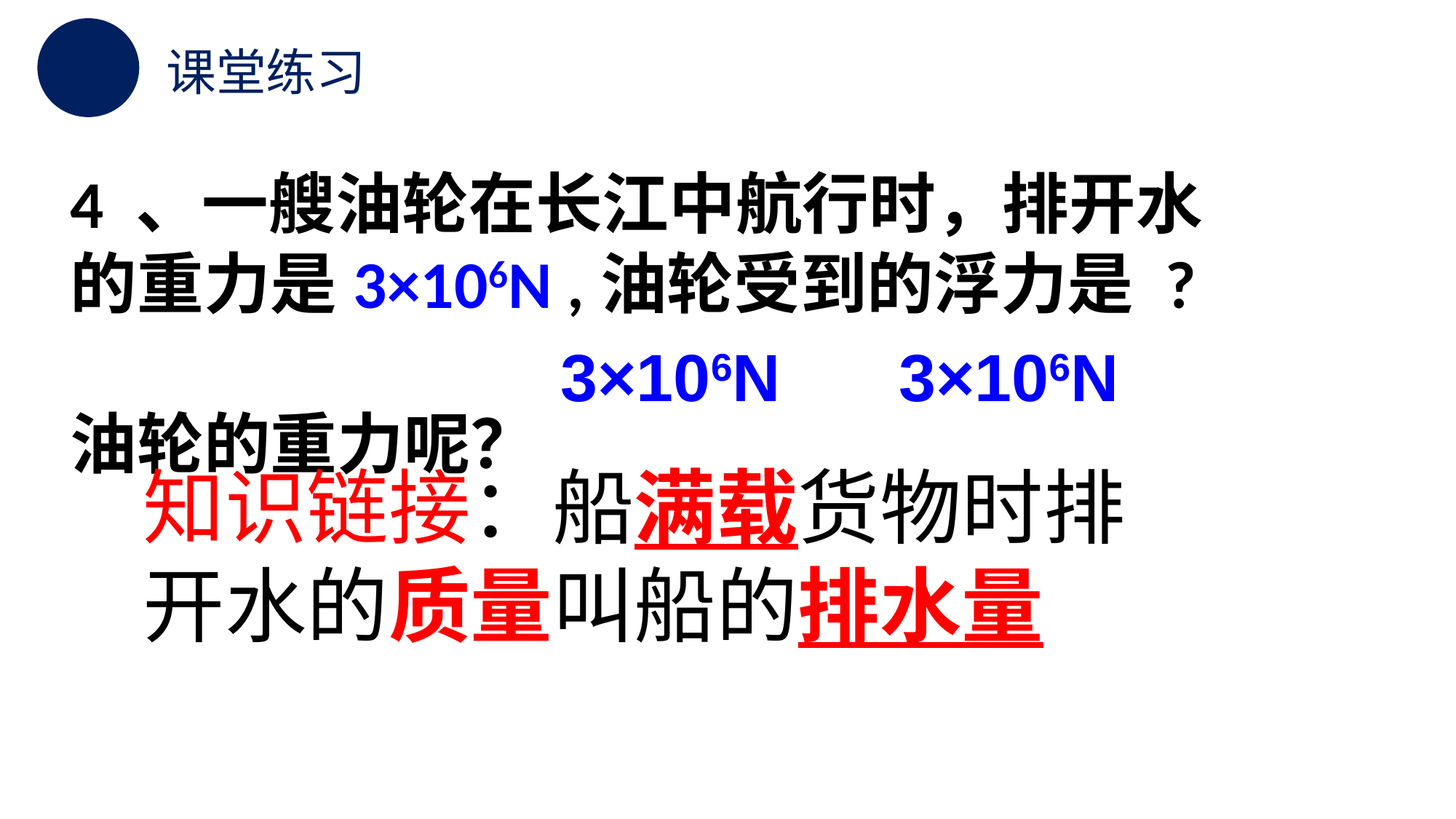

课堂练习
4 、一艘油轮在长江中航行时，排开水的重力是3×106N ,油轮受到的浮力是 ?
油轮的重力呢？
3×106N

3×106N

知识链接：船满载货物时排开水的质量叫船的排水量
小猪快跑